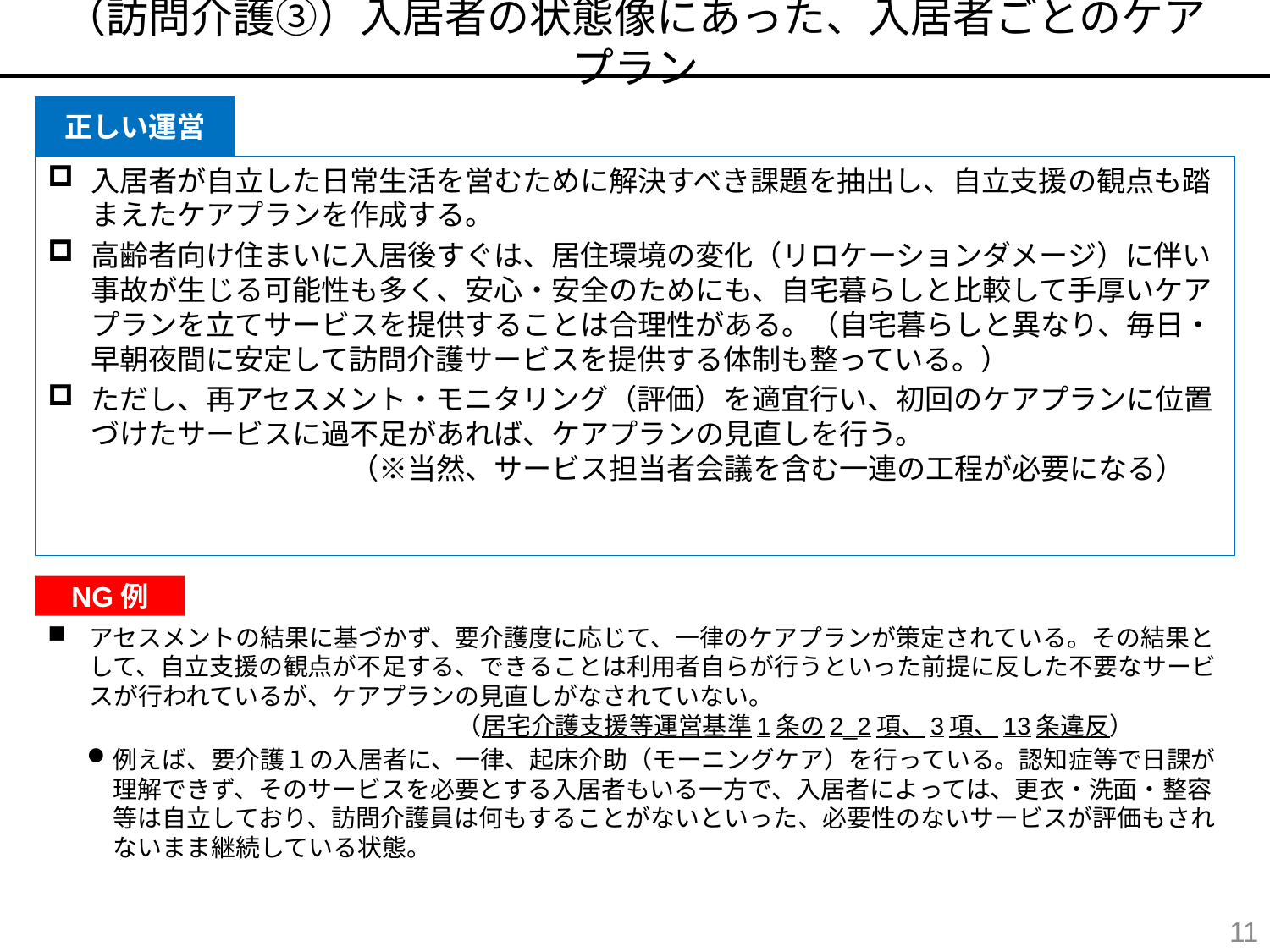

# （訪問介護③）入居者の状態像にあった、入居者ごとのケアプラン
入居者が自立した日常生活を営むために解決すべき課題を抽出し、自立支援の観点も踏まえたケアプランを作成する。
高齢者向け住まいに入居後すぐは、居住環境の変化（リロケーションダメージ）に伴い事故が生じる可能性も多く、安心・安全のためにも、自宅暮らしと比較して手厚いケアプランを立てサービスを提供することは合理性がある。（自宅暮らしと異なり、毎日・早朝夜間に安定して訪問介護サービスを提供する体制も整っている。）
ただし、再アセスメント・モニタリング（評価）を適宜行い、初回のケアプランに位置づけたサービスに過不足があれば、ケアプランの見直しを行う。　　　　　　　　　　　　　　　　　　　（※当然、サービス担当者会議を含む一連の工程が必要になる）

アセスメントの結果に基づかず、要介護度に応じて、一律のケアプランが策定されている。その結果として、自立支援の観点が不足する、できることは利用者自らが行うといった前提に反した不要なサービスが行われているが、ケアプランの見直しがなされていない。 　　　　　　　　　　　　　　　　　　　　　　　　　　　　　　　　　（居宅介護支援等運営基準1条の2_2項、3項、13条違反）
例えば、要介護１の入居者に、一律、起床介助（モーニングケア）を行っている。認知症等で日課が理解できず、そのサービスを必要とする入居者もいる一方で、入居者によっては、更衣・洗面・整容等は自立しており、訪問介護員は何もすることがないといった、必要性のないサービスが評価もされないまま継続している状態。
11